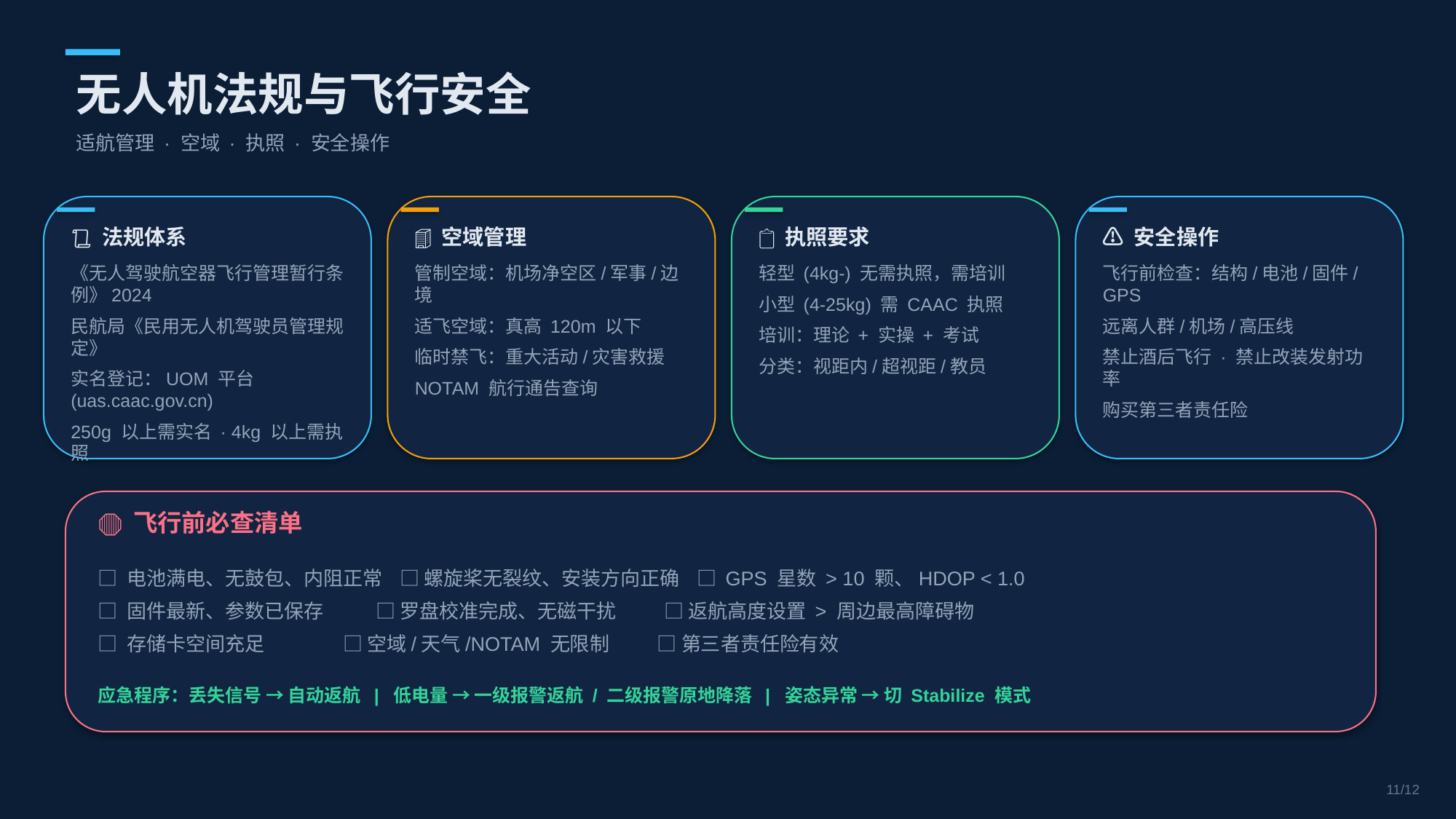

无人机法规与飞行安全
适航管理 · 空域 · 执照 · 安全操作

📜 法规体系
🏢 空域管理
📋 执照要求
⚠️ 安全操作
《无人驾驶航空器飞行管理暂行条例》2024
民航局《民用无人机驾驶员管理规定》
实名登记：UOM 平台 (uas.caac.gov.cn)
250g 以上需实名 · 4kg 以上需执照
管制空域：机场净空区/军事/边境
适飞空域：真高 120m 以下
临时禁飞：重大活动/灾害救援
NOTAM 航行通告查询
轻型 (4kg-) 无需执照，需培训
小型 (4-25kg) 需 CAAC 执照
培训：理论 + 实操 + 考试
分类：视距内/超视距/教员
飞行前检查：结构/电池/固件/GPS
远离人群/机场/高压线
禁止酒后飞行 · 禁止改装发射功率
购买第三者责任险

🛑 飞行前必查清单

□ 电池满电、无鼓包、内阻正常    □ 螺旋桨无裂纹、安装方向正确    □ GPS 星数 > 10 颗、HDOP < 1.0
□ 固件最新、参数已保存            □ 罗盘校准完成、无磁干扰           □ 返航高度设置 > 周边最高障碍物
□ 存储卡空间充足                  □ 空域/天气/NOTAM 无限制           □ 第三者责任险有效

应急程序：丢失信号 → 自动返航  |  低电量 → 一级报警返航 / 二级报警原地降落  |  姿态异常 → 切 Stabilize 模式
11/12